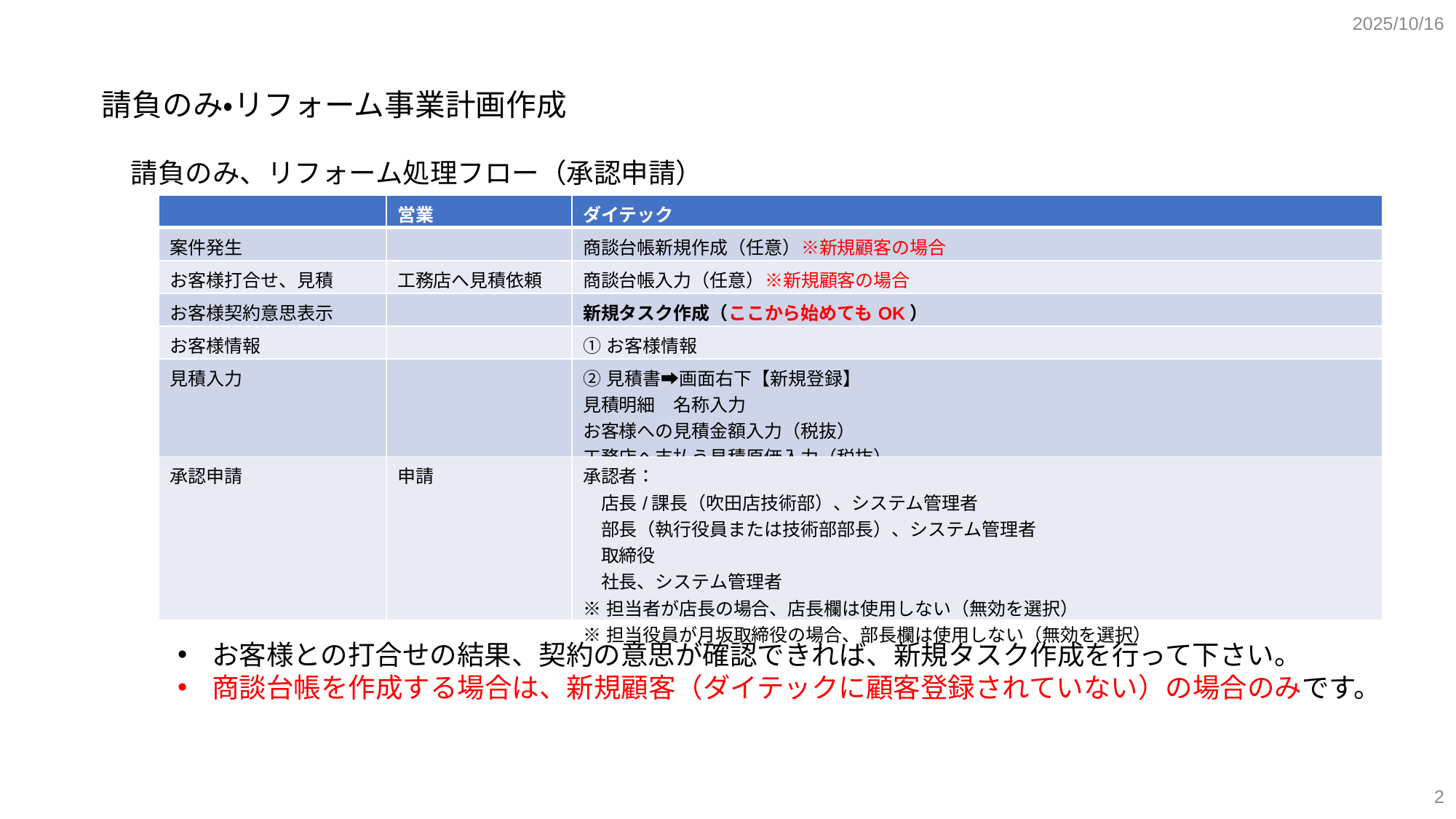

2025/10/16
請負のみ・リフォーム事業計画作成
請負のみ、リフォーム処理フロー（承認申請）
|  | 営業 | ダイテック |
| --- | --- | --- |
| 案件発生 |  | 商談台帳新規作成（任意）※新規顧客の場合 |
| お客様打合せ、見積 | 工務店へ見積依頼 | 商談台帳入力（任意）※新規顧客の場合 |
| お客様契約意思表示 |  | 新規タスク作成（ここから始めてもOK） |
| お客様情報 |  | ①お客様情報 |
| 見積入力 |  | ②見積書➡画面右下【新規登録】 見積明細　名称入力 お客様への見積金額入力（税抜） 工務店へ支払う見積原価入力（税抜） |
| 承認申請 | 申請 | 承認者： 　店長/課長（吹田店技術部）、システム管理者 　部長（執行役員または技術部部長）、システム管理者 　取締役 　社長、システム管理者 ※担当者が店長の場合、店長欄は使用しない（無効を選択） ※担当役員が月坂取締役の場合、部長欄は使用しない（無効を選択） |
お客様との打合せの結果、契約の意思が確認できれば、新規タスク作成を行って下さい。
商談台帳を作成する場合は、新規顧客（ダイテックに顧客登録されていない）の場合のみです。
2